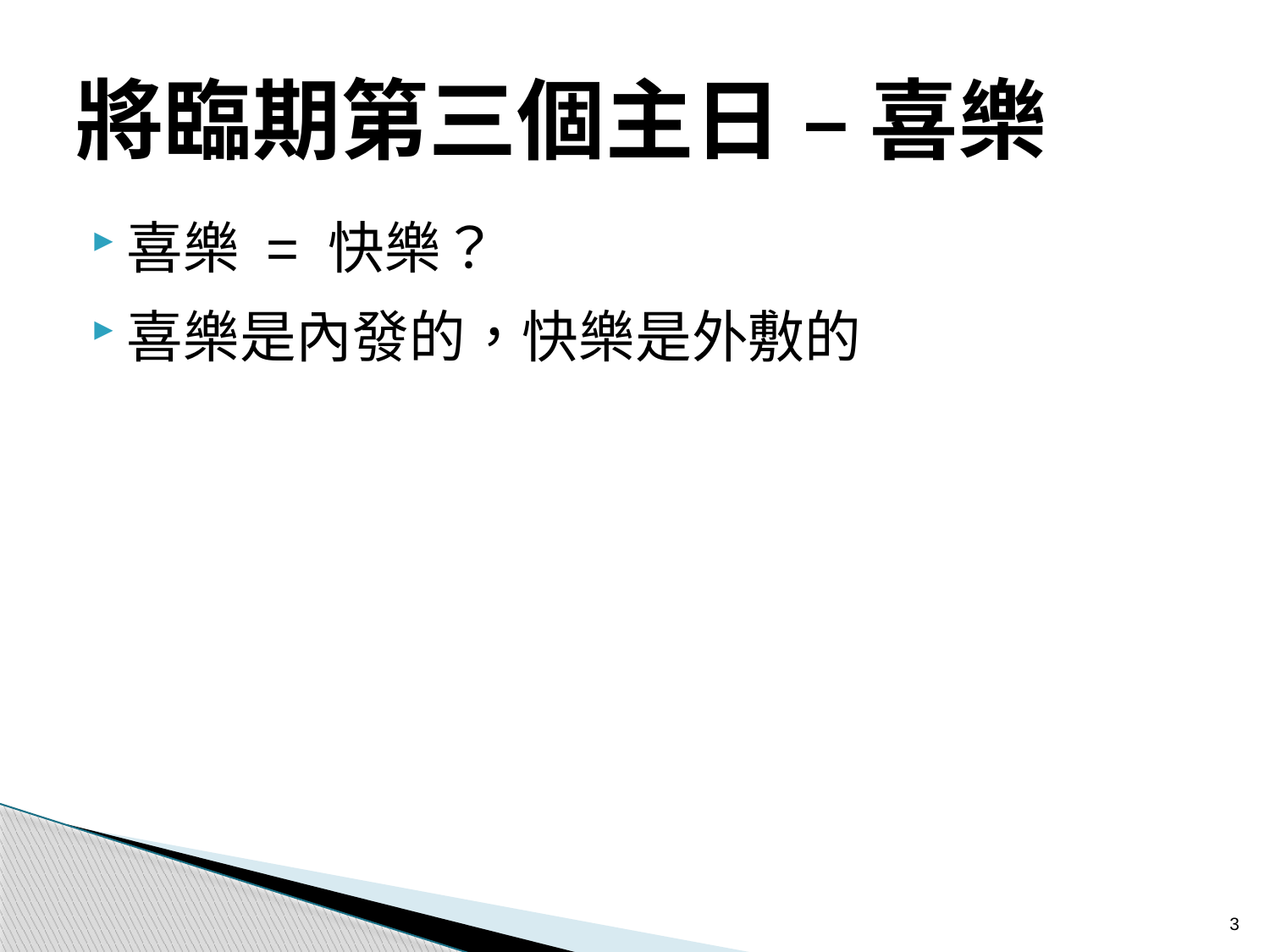

# 將臨期第三個主日 – 喜樂
喜樂 = 快樂？
喜樂是內發的，快樂是外敷的
3